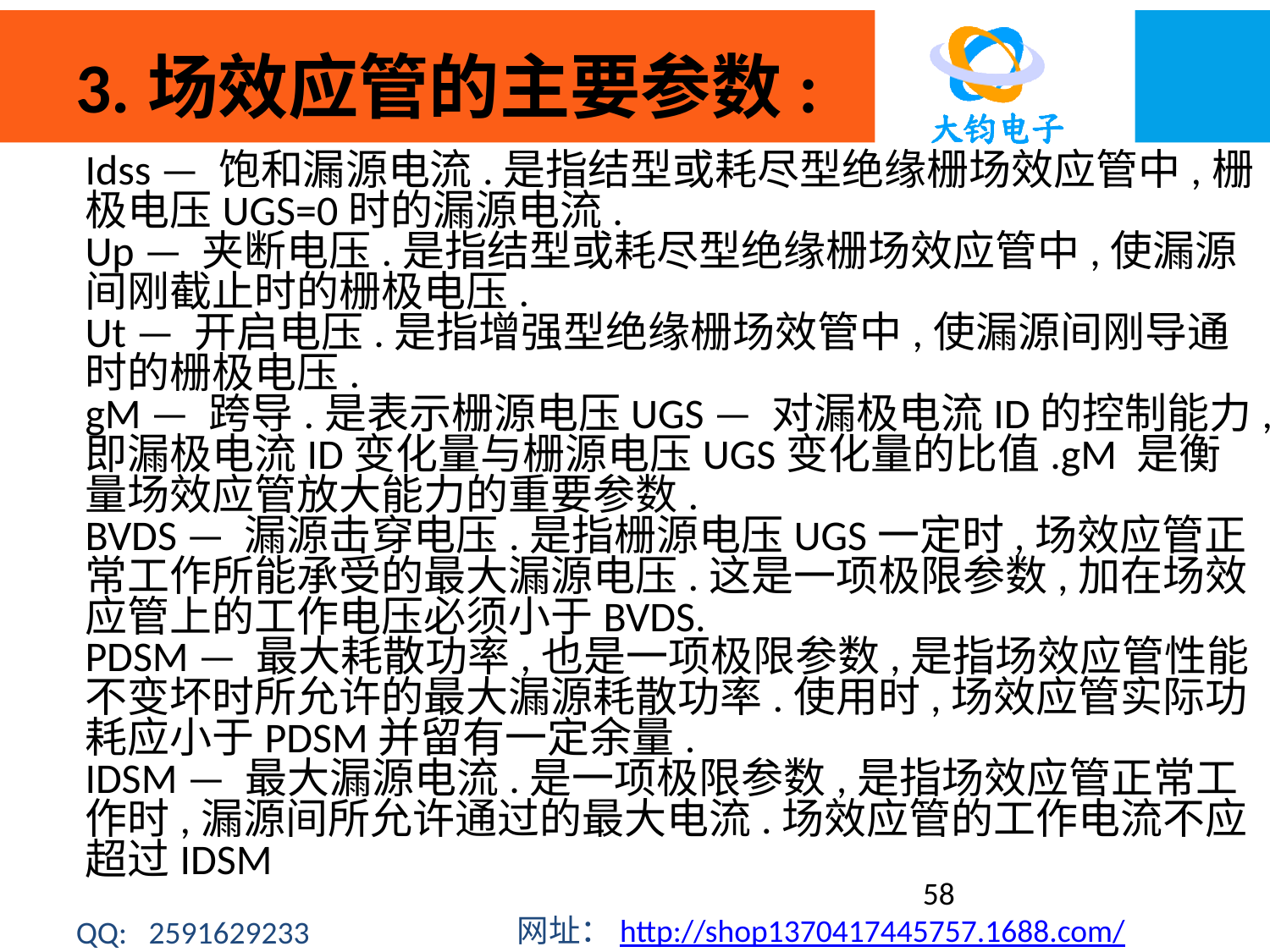

# 3.场效应管的主要参数:
	Idss — 饱和漏源电流.是指结型或耗尽型绝缘栅场效应管中,栅极电压UGS=0时的漏源电流.
Up — 夹断电压.是指结型或耗尽型绝缘栅场效应管中,使漏源间刚截止时的栅极电压.
Ut — 开启电压.是指增强型绝缘栅场效管中,使漏源间刚导通时的栅极电压.
gM — 跨导.是表示栅源电压UGS — 对漏极电流ID的控制能力,即漏极电流ID变化量与栅源电压UGS变化量的比值.gM 是衡量场效应管放大能力的重要参数.
BVDS — 漏源击穿电压.是指栅源电压UGS一定时,场效应管正常工作所能承受的最大漏源电压.这是一项极限参数,加在场效应管上的工作电压必须小于BVDS.
PDSM — 最大耗散功率,也是一项极限参数,是指场效应管性能不变坏时所允许的最大漏源耗散功率.使用时,场效应管实际功耗应小于PDSM并留有一定余量.
IDSM — 最大漏源电流.是一项极限参数,是指场效应管正常工作时,漏源间所允许通过的最大电流.场效应管的工作电流不应超过IDSM
58